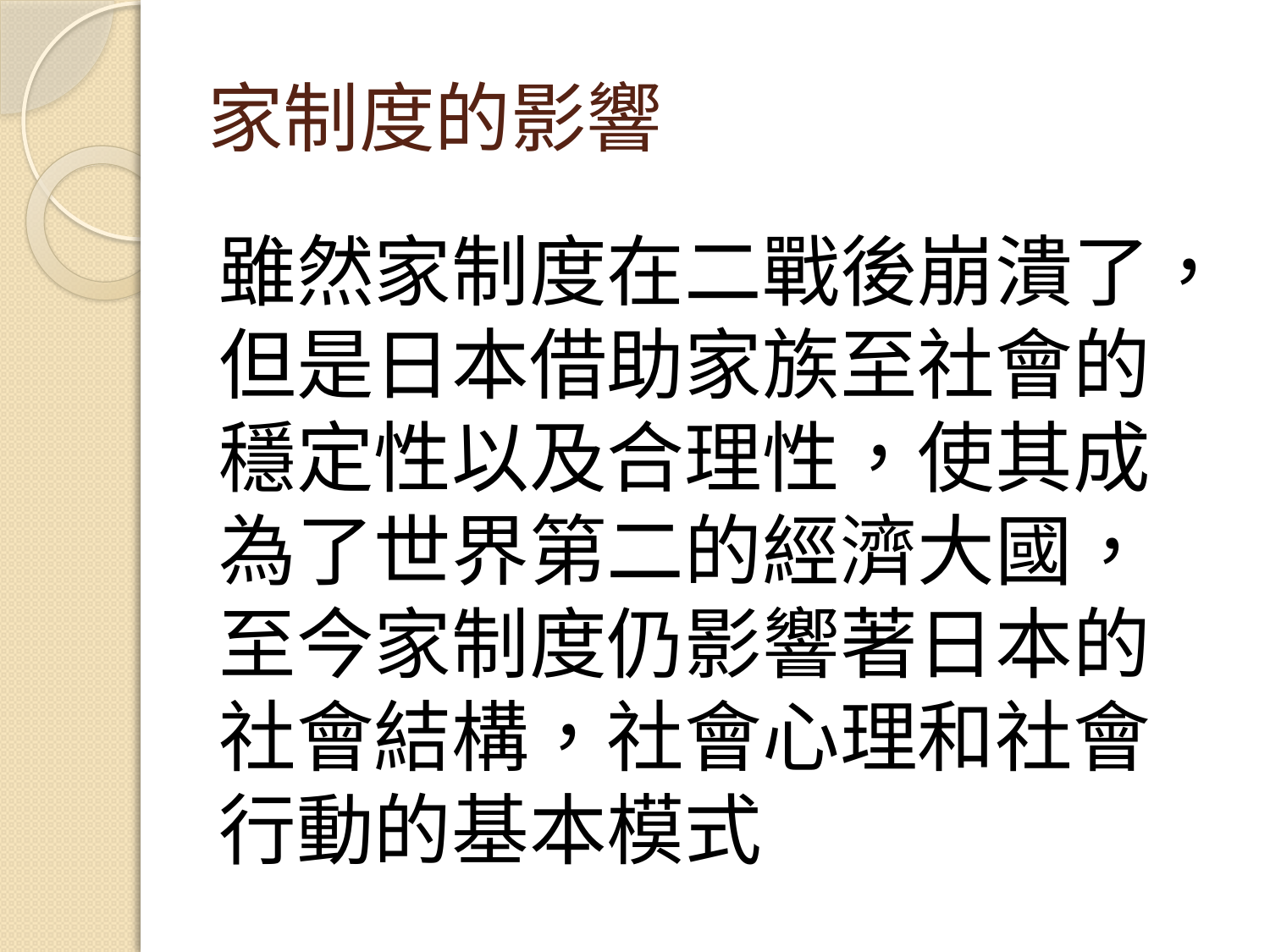

# 家制度的影響
雖然家制度在二戰後崩潰了，但是日本借助家族至社會的穩定性以及合理性，使其成為了世界第二的經濟大國，至今家制度仍影響著日本的社會結構，社會心理和社會行動的基本模式